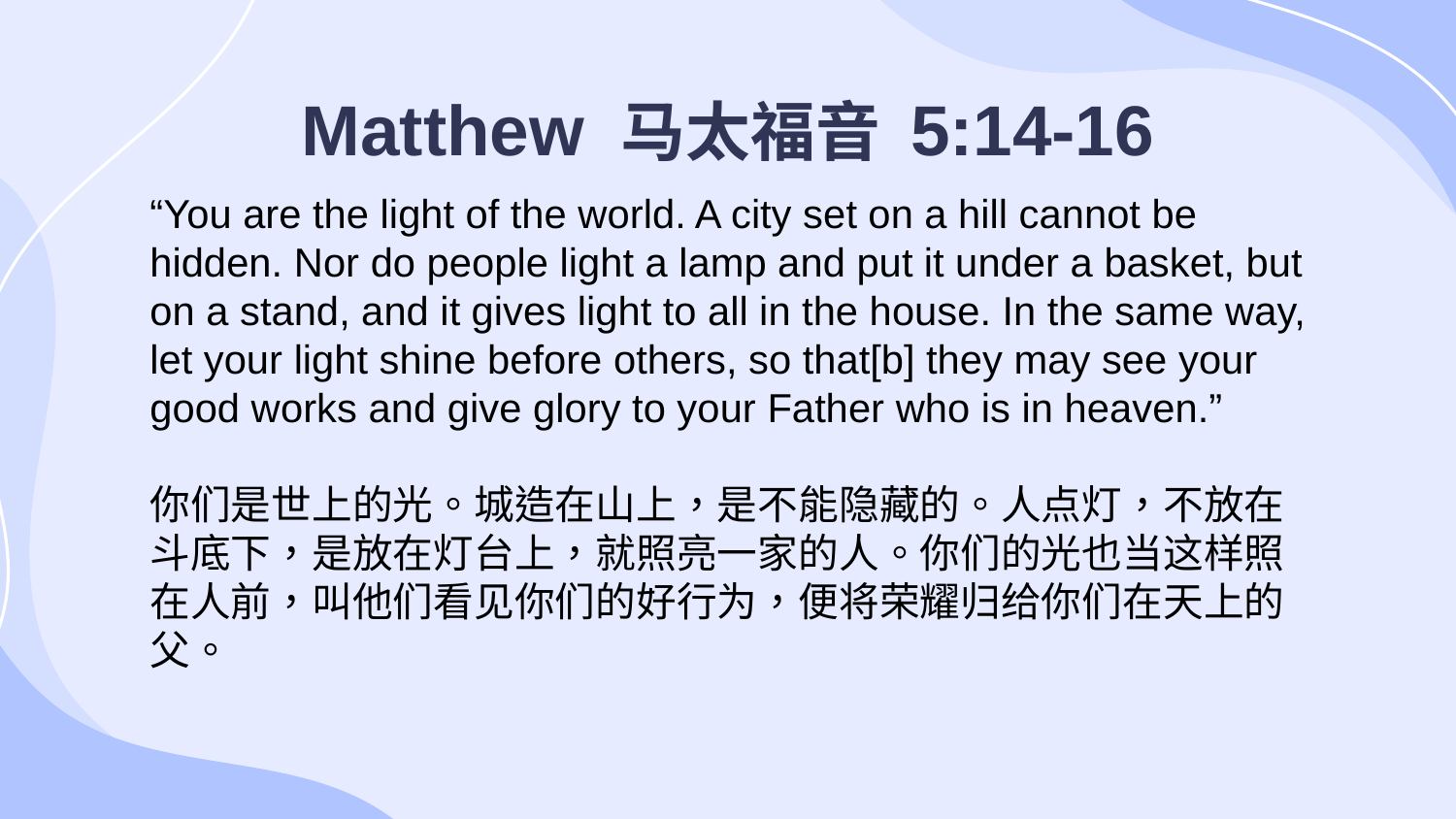

# Matthew 马太福音 5:14-16
“You are the light of the world. A city set on a hill cannot be hidden. Nor do people light a lamp and put it under a basket, but on a stand, and it gives light to all in the house. In the same way, let your light shine before others, so that[b] they may see your good works and give glory to your Father who is in heaven.”

你们是世上的光。城造在山上，是不能隐藏的。人点灯，不放在斗底下，是放在灯台上，就照亮一家的人。你们的光也当这样照在人前，叫他们看见你们的好行为，便将荣耀归给你们在天上的父。